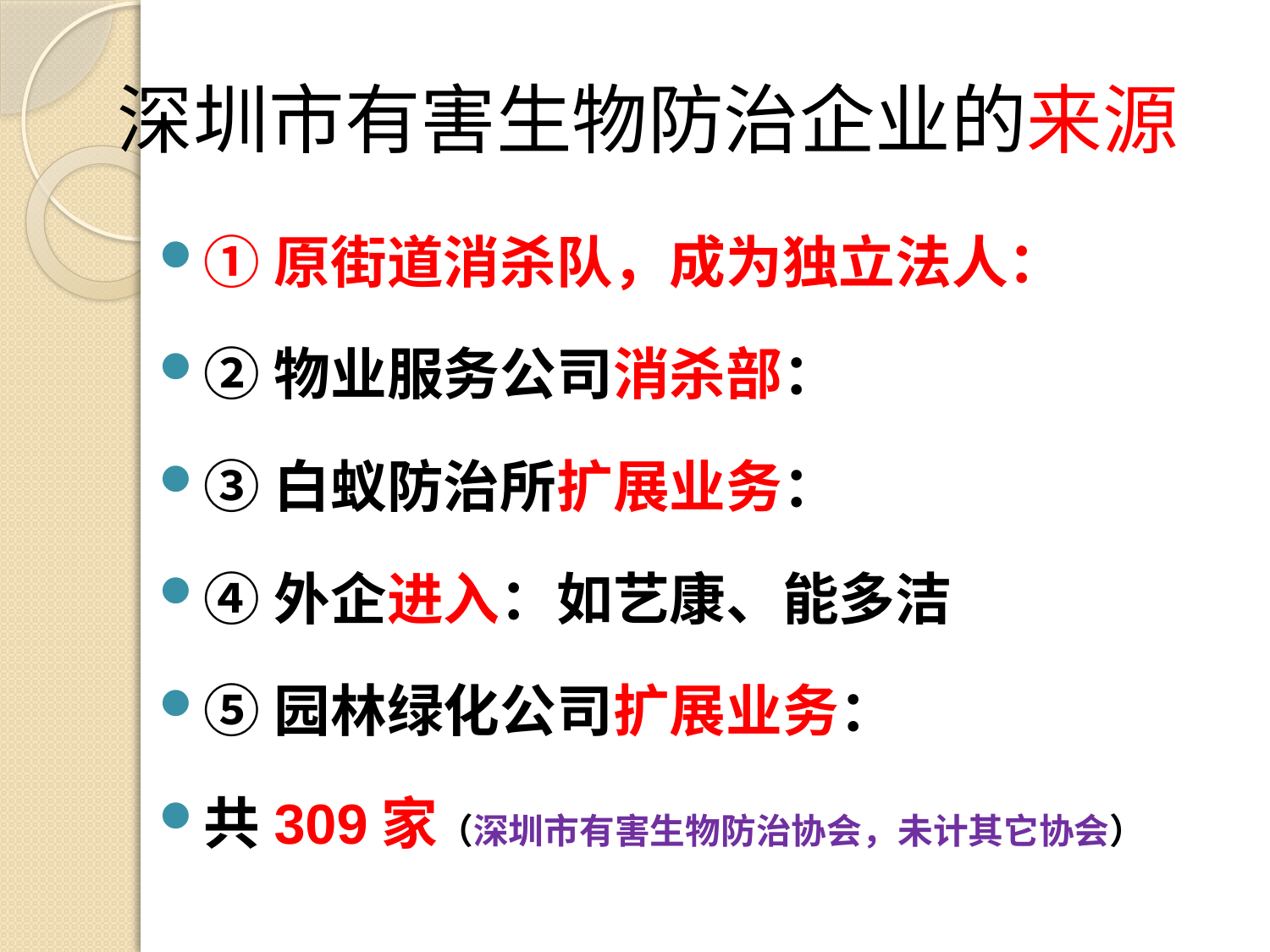

# 深圳市有害生物防治企业的来源
①原街道消杀队，成为独立法人：
②物业服务公司消杀部：
③白蚁防治所扩展业务：
④外企进入：如艺康、能多洁
⑤园林绿化公司扩展业务：
共309家（深圳市有害生物防治协会，未计其它协会）